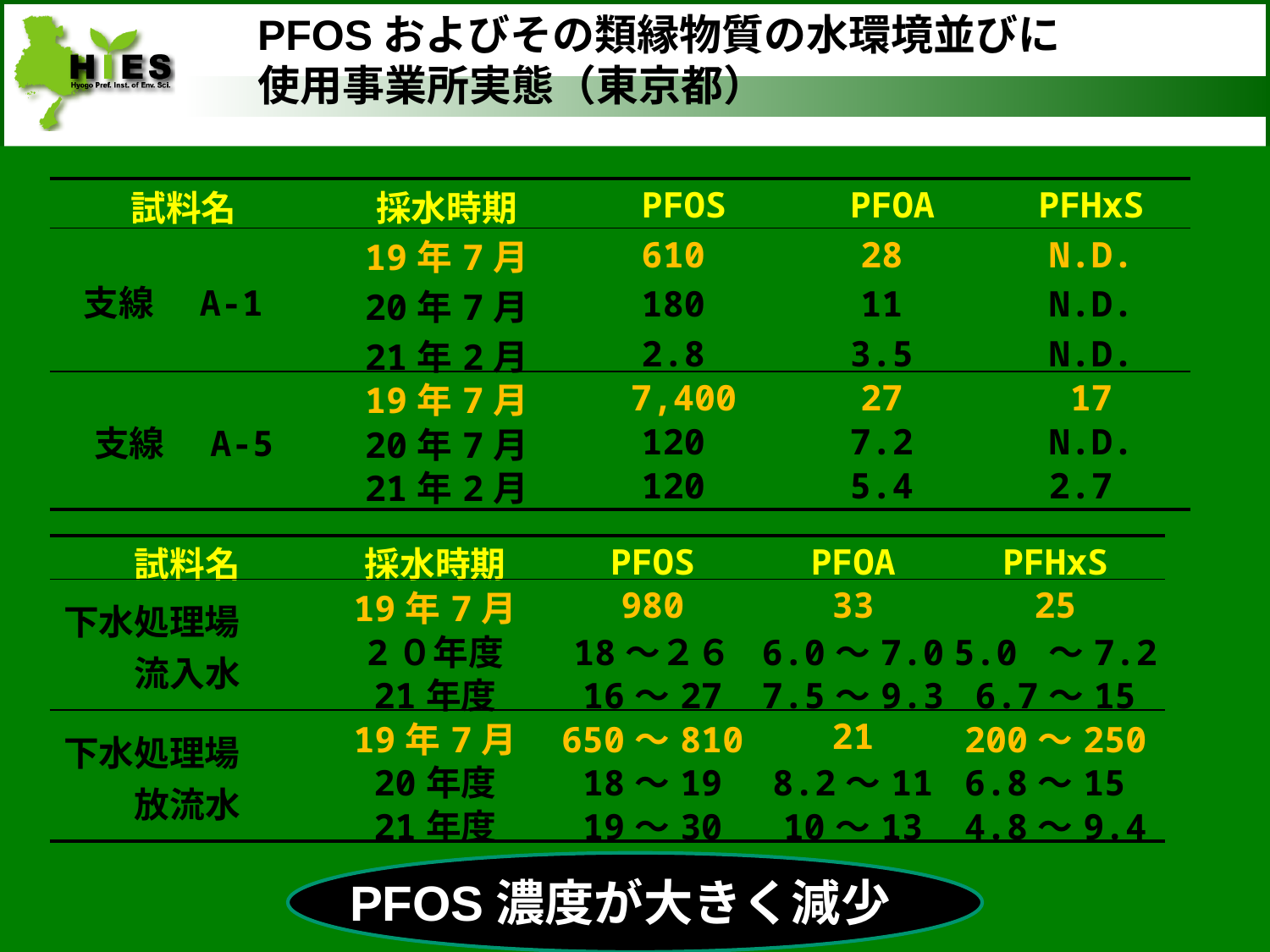

PFOSおよびその類縁物質の水環境並びに
使用事業所実態（東京都）

| 試料名 | 採水時期 | PFOS | PFOA | PFHxS |
| --- | --- | --- | --- | --- |
| 支線　A-1 | 19年7月 | 610 | 28 | N.D. |
|  | 20年7月 | 180 | 11 | N.D. |
|  | 21年2月 | 2.8 | 3.5 | N.D. |
| 支線　A-5 | 19年7月 | 7,400 | 27 | 17 |
|  | 20年7月 | 120 | 7.2 | N.D. |
|  | 21年2月 | 120 | 5.4 | 2.7 |
| 試料名 | 採水時期 | PFOS | PFOA | PFHxS |
| --- | --- | --- | --- | --- |
| 下水処理場　　流入水 | 19年7月 | 980 | 33 | 25 |
|  | 2０年度 | 18～２６ | 6.0～7.0 | 5.0 ～7.2 |
|  | 21年度 | 16～27 | 7.5～9.3 | 6.7～15 |
| 下水処理場　　放流水 | 19年7月 | 650～810 | 21 | 200～250 |
|  | 20年度 | 18～19 | 8.2～11 | 6.8～15 |
|  | 21年度 | 19～30 | 10～13 | 4.8～9.4 |

PFOS濃度が大きく減少